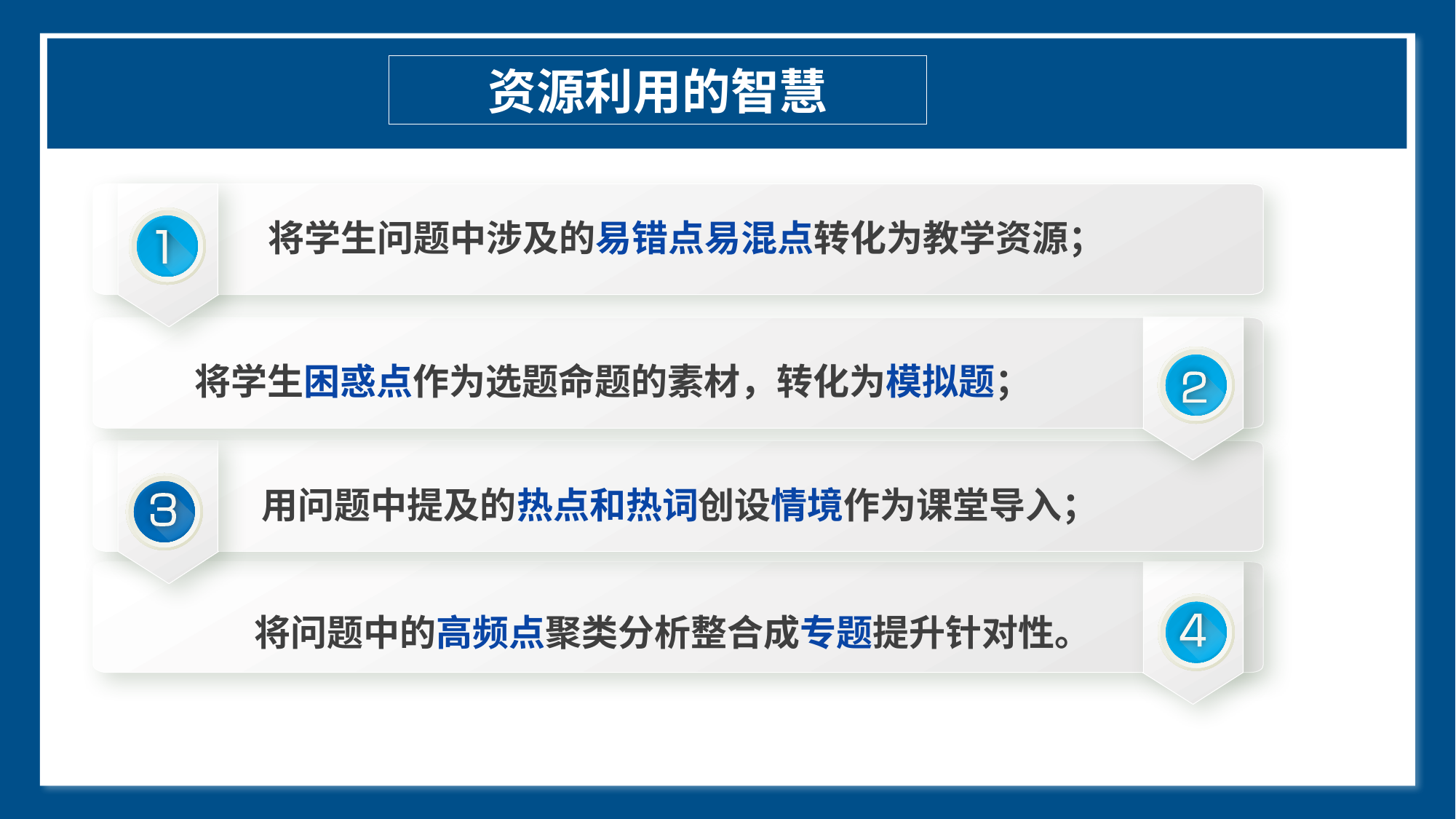

资源利用的智慧

将学生问题中涉及的易错点易混点转化为教学资源；

将学生困惑点作为选题命题的素材，转化为模拟题；

用问题中提及的热点和热词创设情境作为课堂导入；

将问题中的高频点聚类分析整合成专题提升针对性。